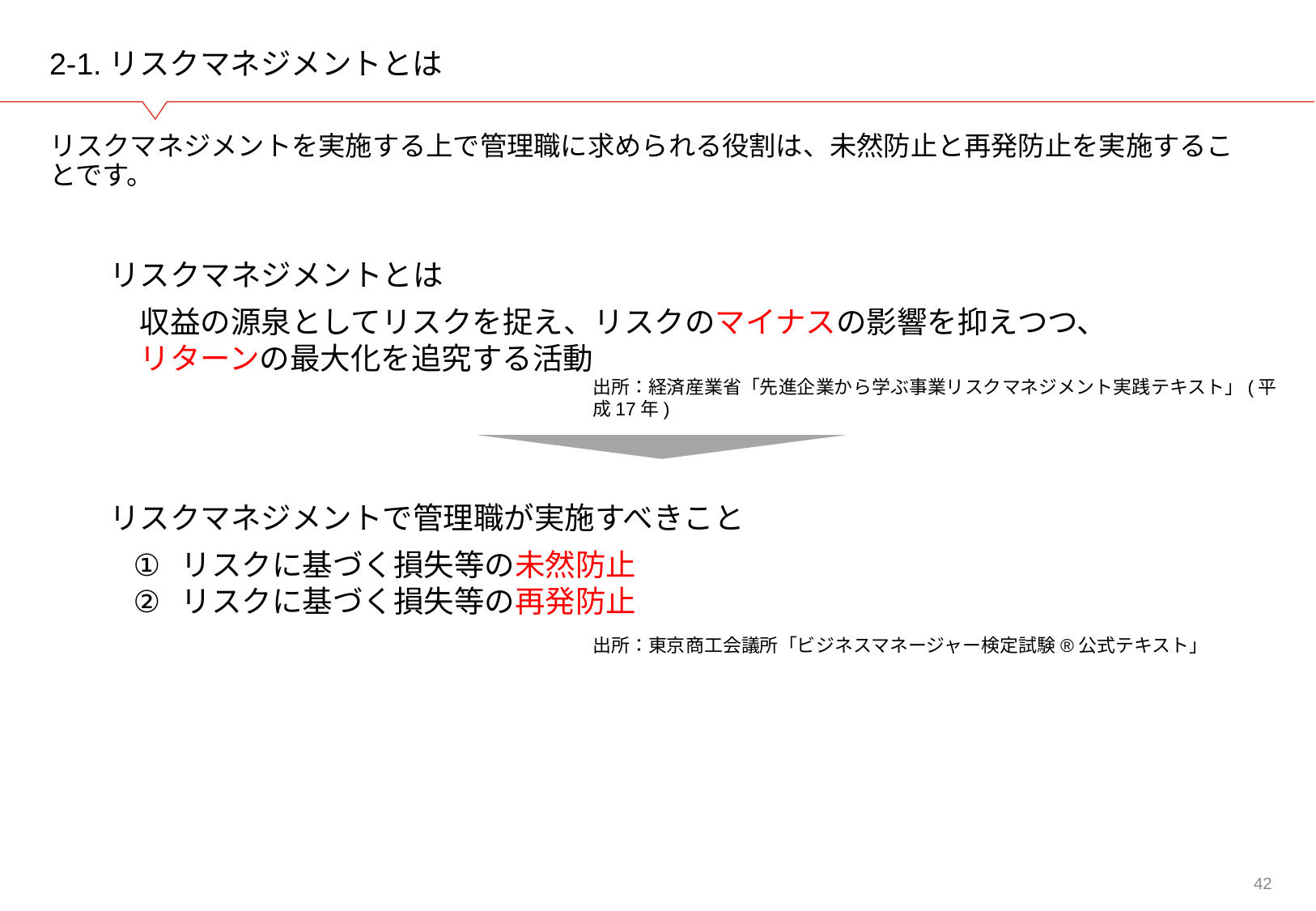

# 2-1.リスクマネジメントとは
リスクマネジメントを実施する上で管理職に求められる役割は、未然防止と再発防止を実施することです。
リスクマネジメントとは
　収益の源泉としてリスクを捉え、リスクのマイナスの影響を抑えつつ、
　リターンの最大化を追究する活動
出所：経済産業省「先進企業から学ぶ事業リスクマネジメント実践テキスト」(平成17年)

リスクマネジメントで管理職が実施すべきこと
リスクに基づく損失等の未然防止
リスクに基づく損失等の再発防止
出所：東京商工会議所「ビジネスマネージャー検定試験®公式テキスト」